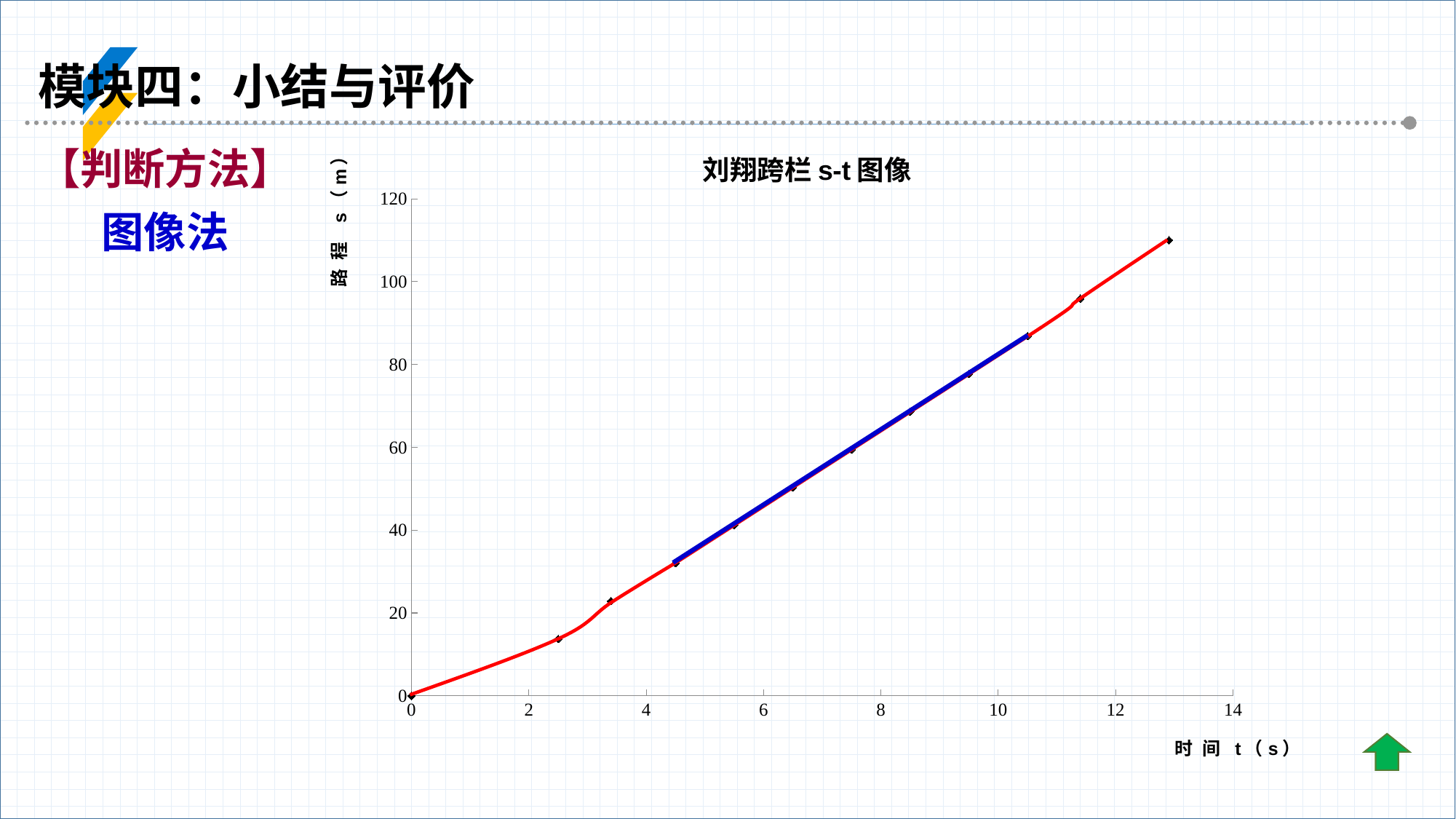

模块四：小结与评价

### Chart:

| Category |  |
|---|---|
【判断方法】
图像法